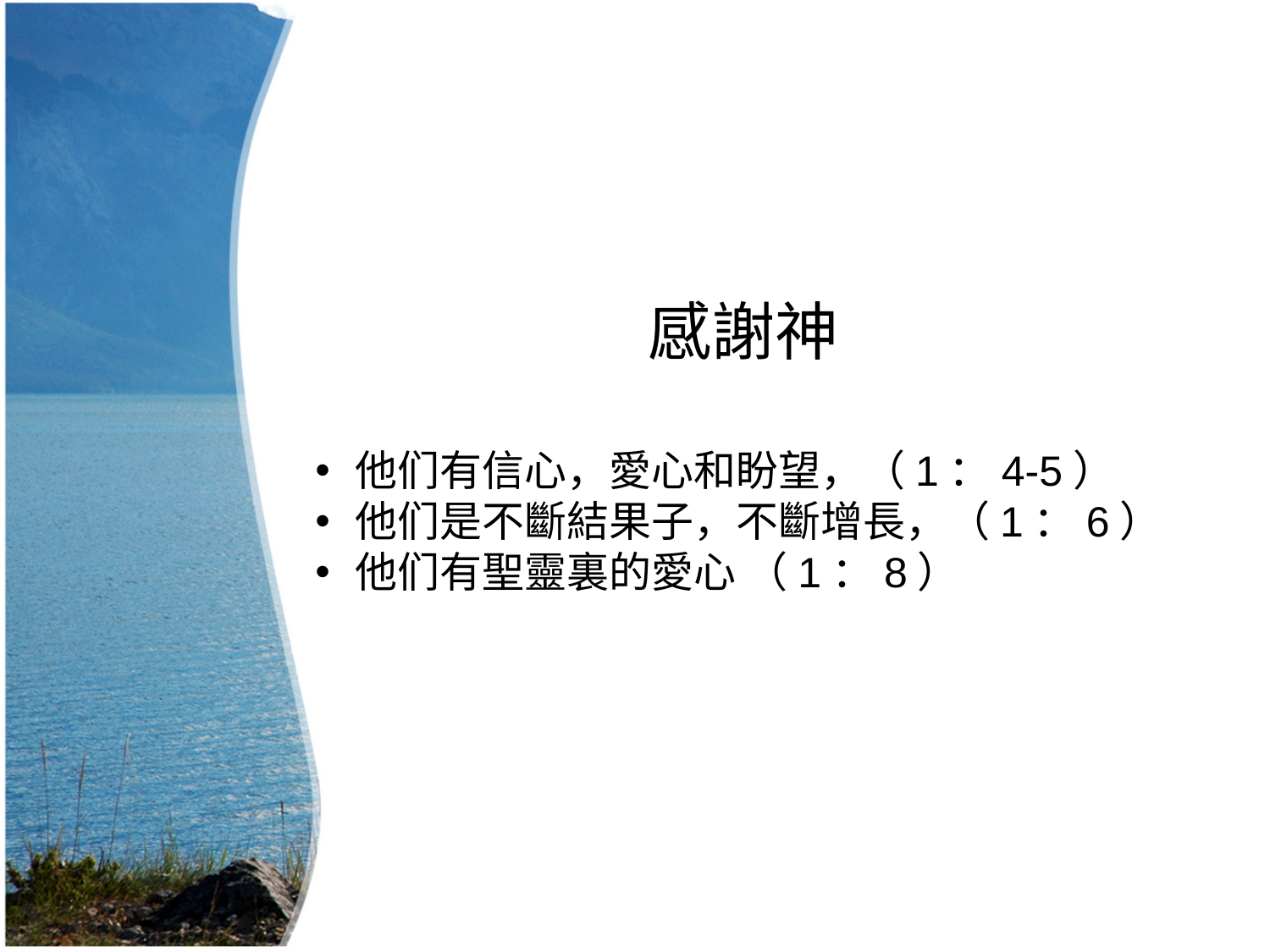

感謝神

他们有信心，愛心和盼望，（1：4-5）
他们是不斷結果子，不斷增長，（1：6）
他们有聖靈裏的愛心 （1：8）